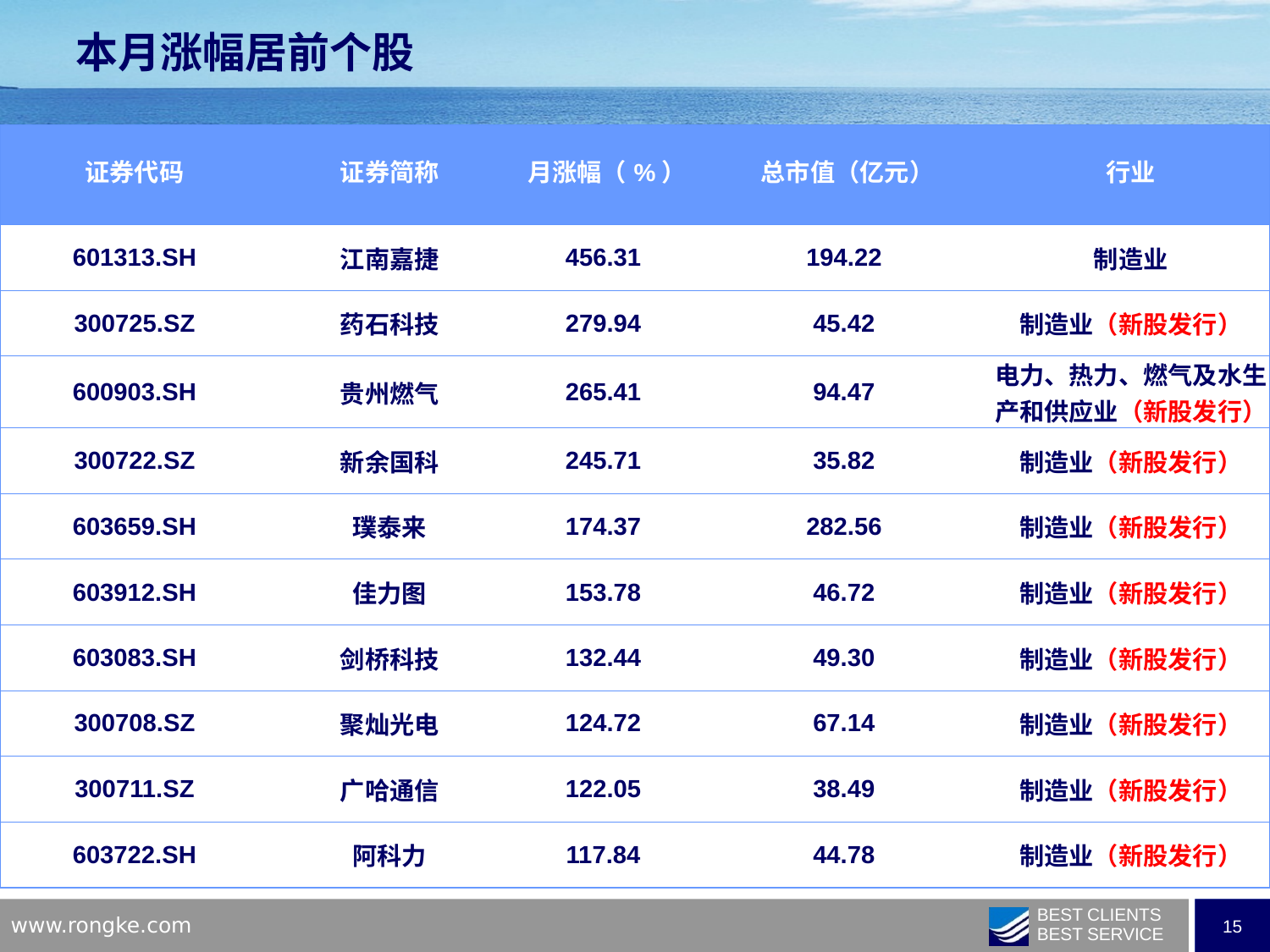

本月涨幅居前个股
| 证券代码 | 证券简称 | 月涨幅（%） | 总市值（亿元） | 行业 |
| --- | --- | --- | --- | --- |
| 601313.SH | 江南嘉捷 | 456.31 | 194.22 | 制造业 |
| 300725.SZ | 药石科技 | 279.94 | 45.42 | 制造业（新股发行） |
| 600903.SH | 贵州燃气 | 265.41 | 94.47 | 电力、热力、燃气及水生产和供应业（新股发行） |
| 300722.SZ | 新余国科 | 245.71 | 35.82 | 制造业（新股发行） |
| 603659.SH | 璞泰来 | 174.37 | 282.56 | 制造业（新股发行） |
| 603912.SH | 佳力图 | 153.78 | 46.72 | 制造业（新股发行） |
| 603083.SH | 剑桥科技 | 132.44 | 49.30 | 制造业（新股发行） |
| 300708.SZ | 聚灿光电 | 124.72 | 67.14 | 制造业（新股发行） |
| 300711.SZ | 广哈通信 | 122.05 | 38.49 | 制造业（新股发行） |
| 603722.SH | 阿科力 | 117.84 | 44.78 | 制造业（新股发行） |
|  |  |  |  |  |